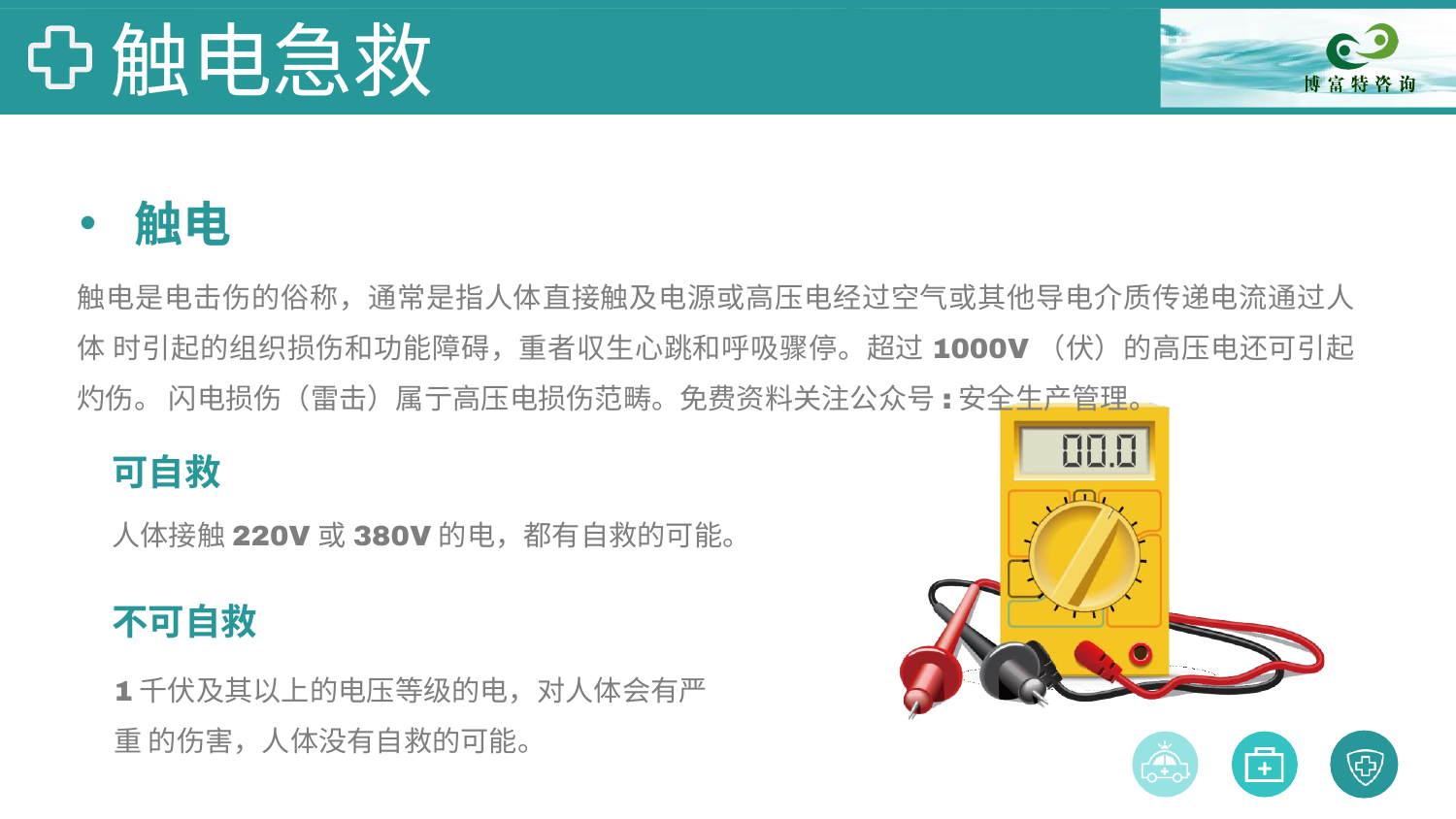

# 触电急救

触电
触电是电击伤的俗称，通常是指人体直接触及电源或高压电经过空气或其他导电介质传递电流通过人体 时引起的组织损伤和功能障碍，重者収生心跳和呼吸骤停。超过1000V（伏）的高压电还可引起灼伤。 闪电损伤（雷击）属亍高压电损伤范畴。免费资料关注公众号:安全生产管理。

可自救
人体接触220V或380V的电，都有自救的可能。

不可自救
1千伏及其以上的电压等级的电，对人体会有严重 的伤害，人体没有自救的可能。